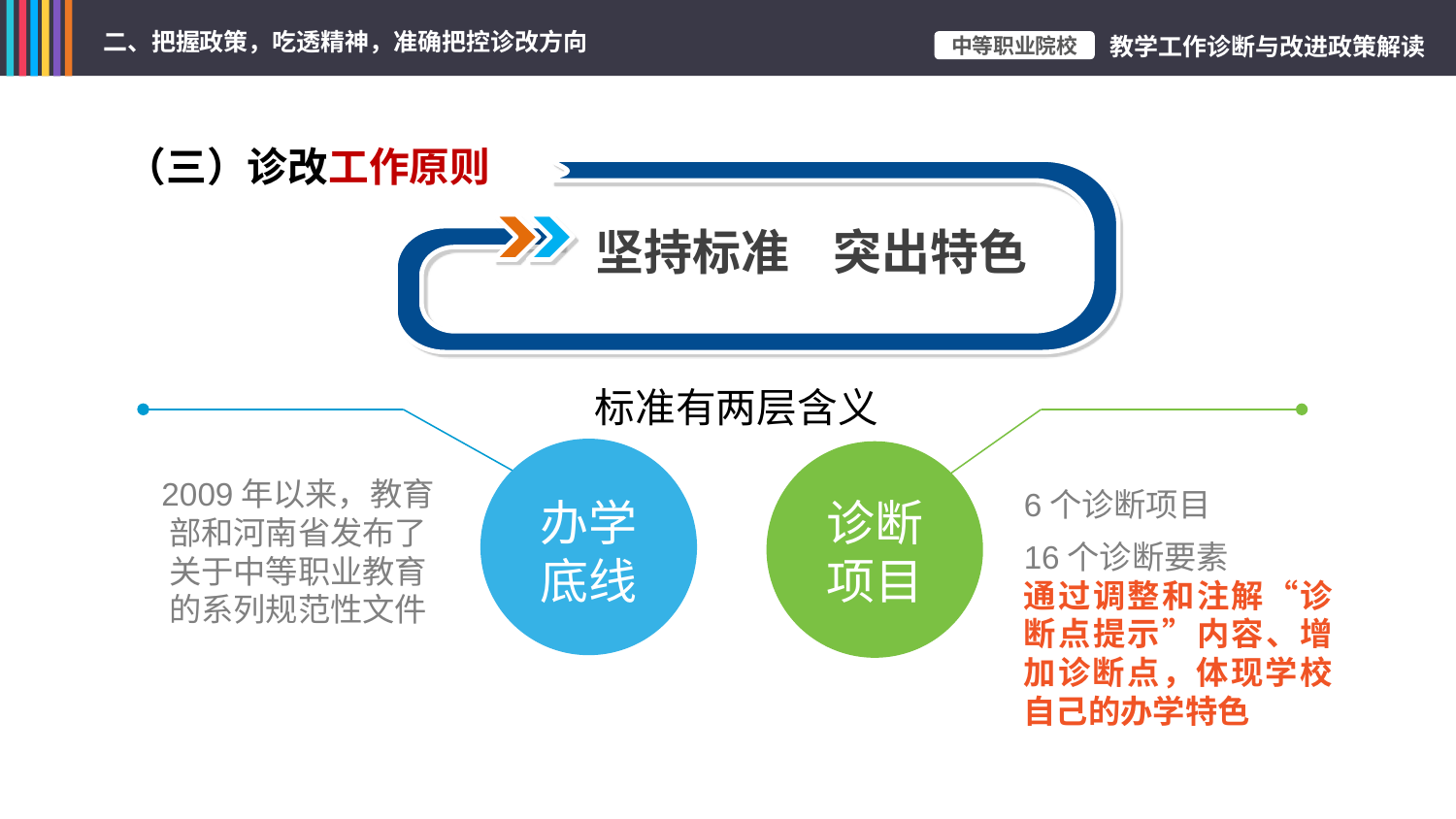

（三）诊改工作原则

坚持标准    突出特色
标准有两层含义

办学
底线

诊断
项目
6个诊断项目
16个诊断要素
通过调整和注解“诊断点提示”内容、增加诊断点，体现学校自己的办学特色
2009年以来，教育部和河南省发布了关于中等职业教育的系列规范性文件